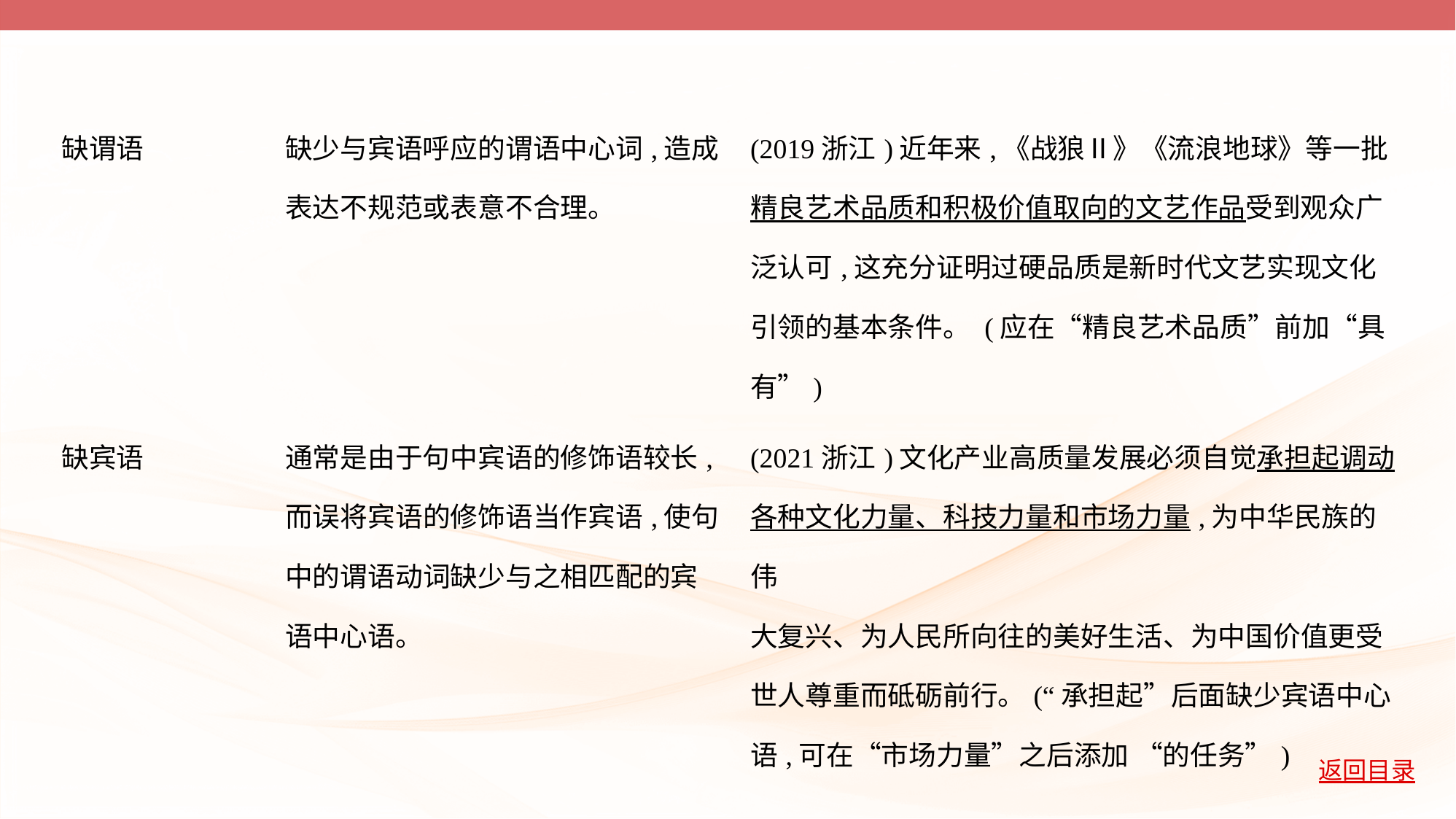

| 缺谓语 | 缺少与宾语呼应的谓语中心词,造成 表达不规范或表意不合理。 | (2019浙江)近年来,《战狼Ⅱ》《流浪地球》等一批精良艺术品质和积极价值取向的文艺作品受到观众广 泛认可,这充分证明过硬品质是新时代文艺实现文化引领的基本条件。 (应在“精良艺术品质”前加“具 有”) |
| --- | --- | --- |
| 缺宾语 | 通常是由于句中宾语的修饰语较长, 而误将宾语的修饰语当作宾语,使句 中的谓语动词缺少与之相匹配的宾 语中心语。 | (2021浙江)文化产业高质量发展必须自觉承担起调动各种文化力量、科技力量和市场力量,为中华民族的伟 大复兴、为人民所向往的美好生活、为中国价值更受世人尊重而砥砺前行。(“承担起”后面缺少宾语中心语,可在“市场力量”之后添加 “的任务”) |